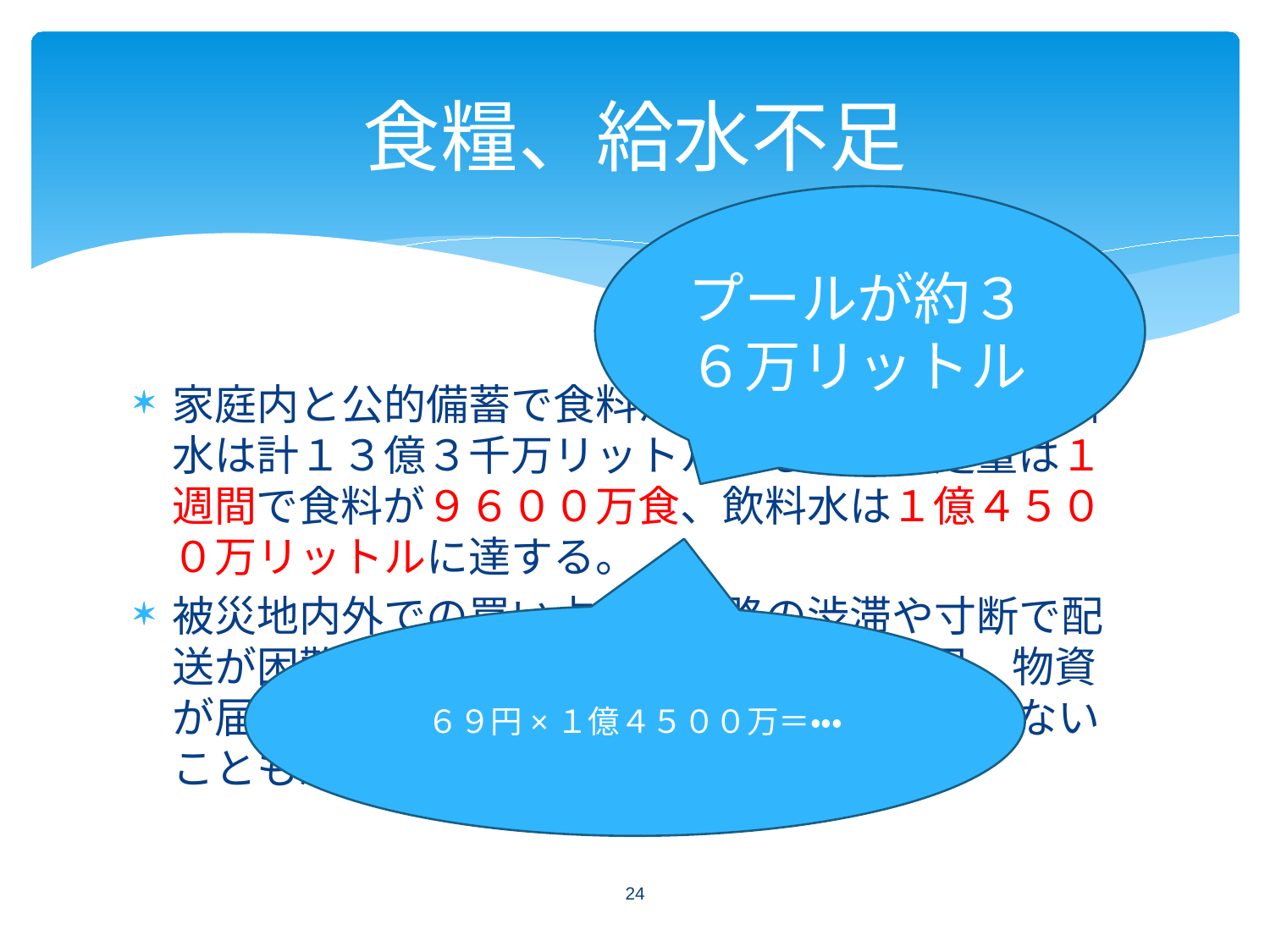

# 食糧、給水不足
プールが約３６万リットル
家庭内と公的備蓄で食料が計６３４０万食、飲料水は計１３億３千万リットルあるが、不足量は１週間で食料が９６００万食、飲料水は１億４５００万リットルに達する。
被災地内外での買い占め、道路の渋滞や寸断で配送が困難になること、保管スペースの不足、物資が届いても適切な管理や効率的な配分ができないことも想定される。
６９円×１億４５００万＝・・・
24